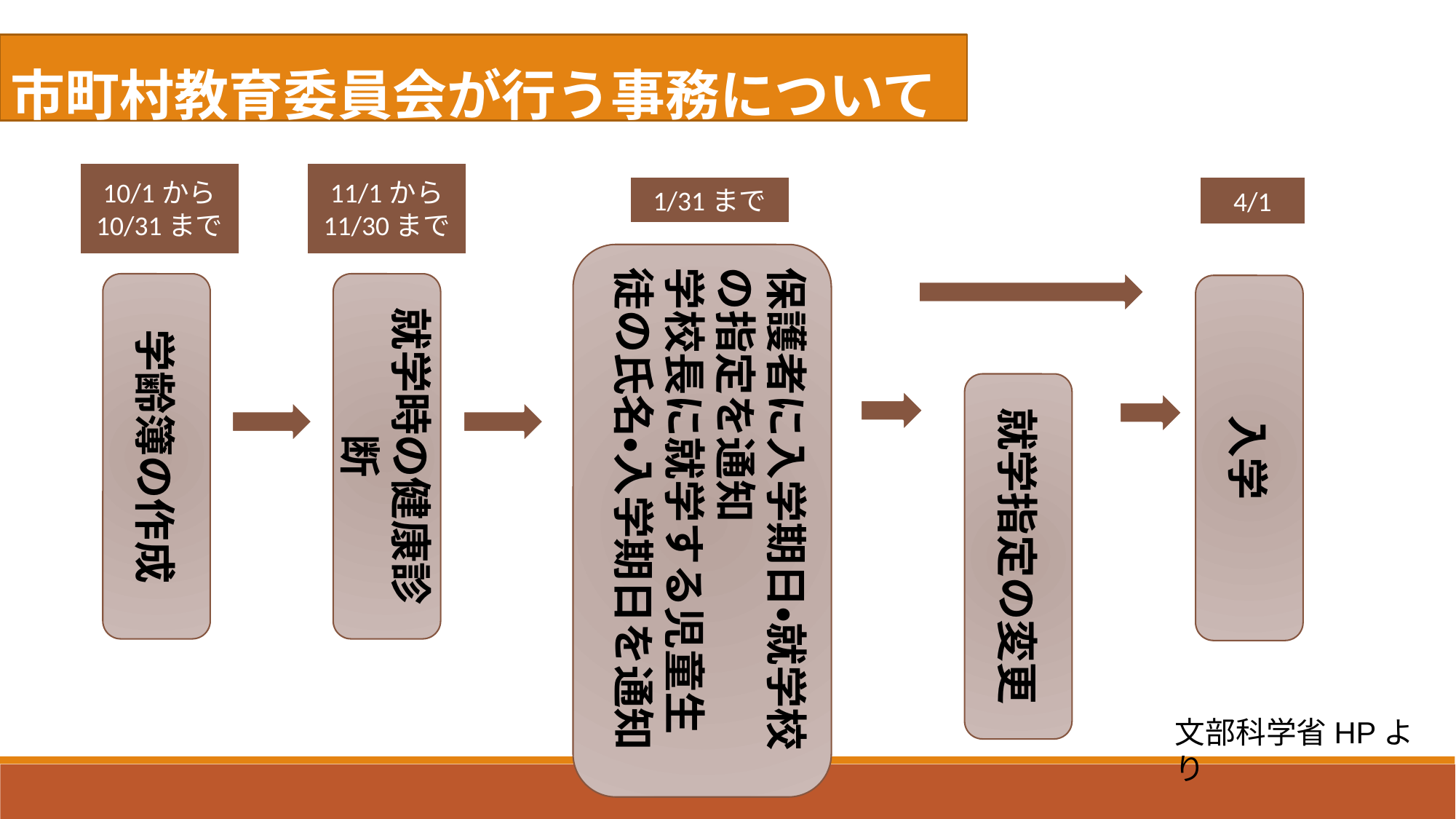

市町村教育委員会が行う事務について
10/1から
10/31まで
11/1から
11/30まで
1/31まで
4/1
保護者に入学期日・就学校の指定を通知
学校長に就学する児童生徒の氏名・入学期日を通知

学齢簿の作成
就学時の健康診断
入学
就学指定の変更

文部科学省HPより